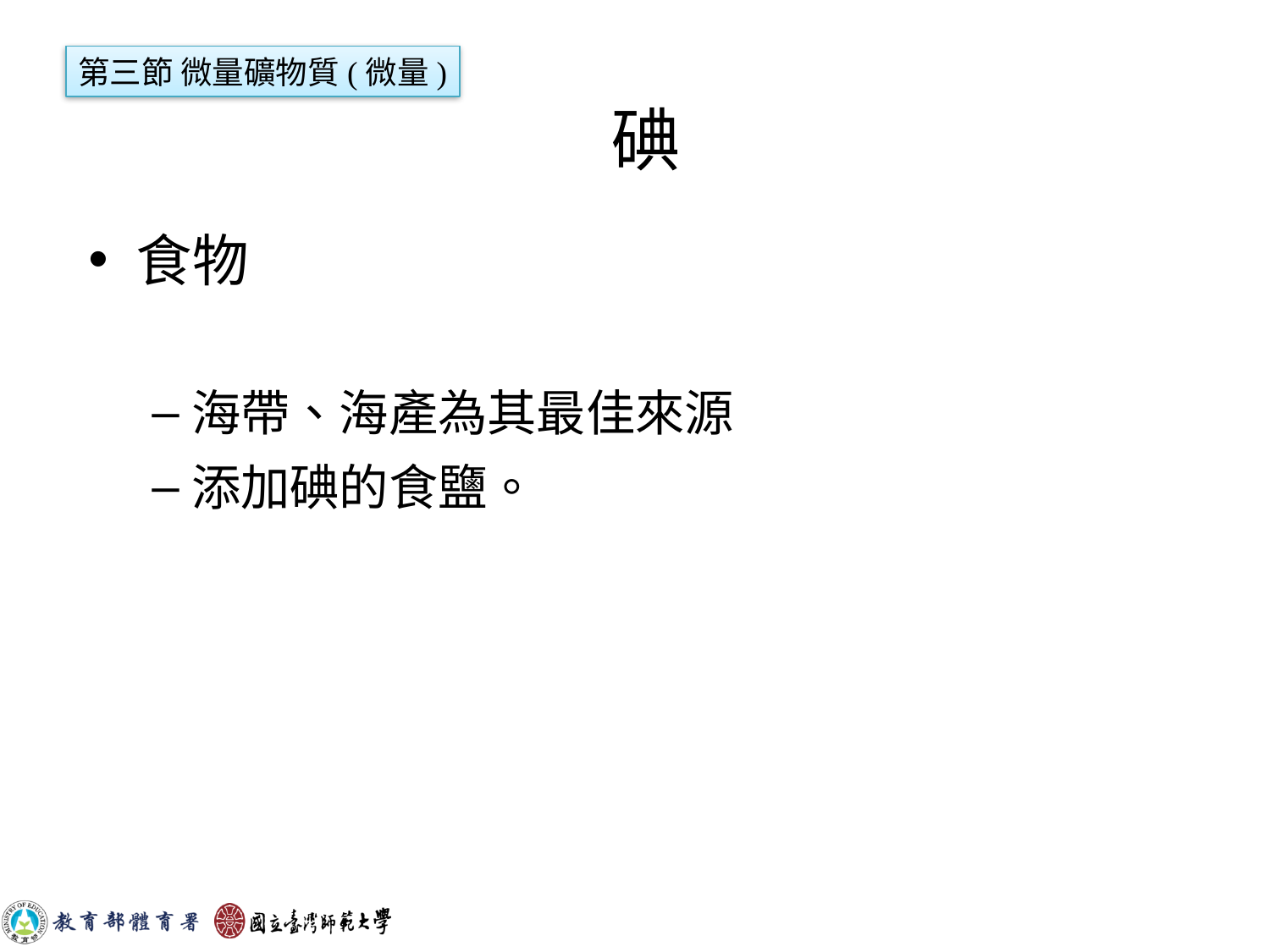

第三節 微量礦物質(微量)
# 碘
食物

海帶、海產為其最佳來源
添加碘的食鹽。